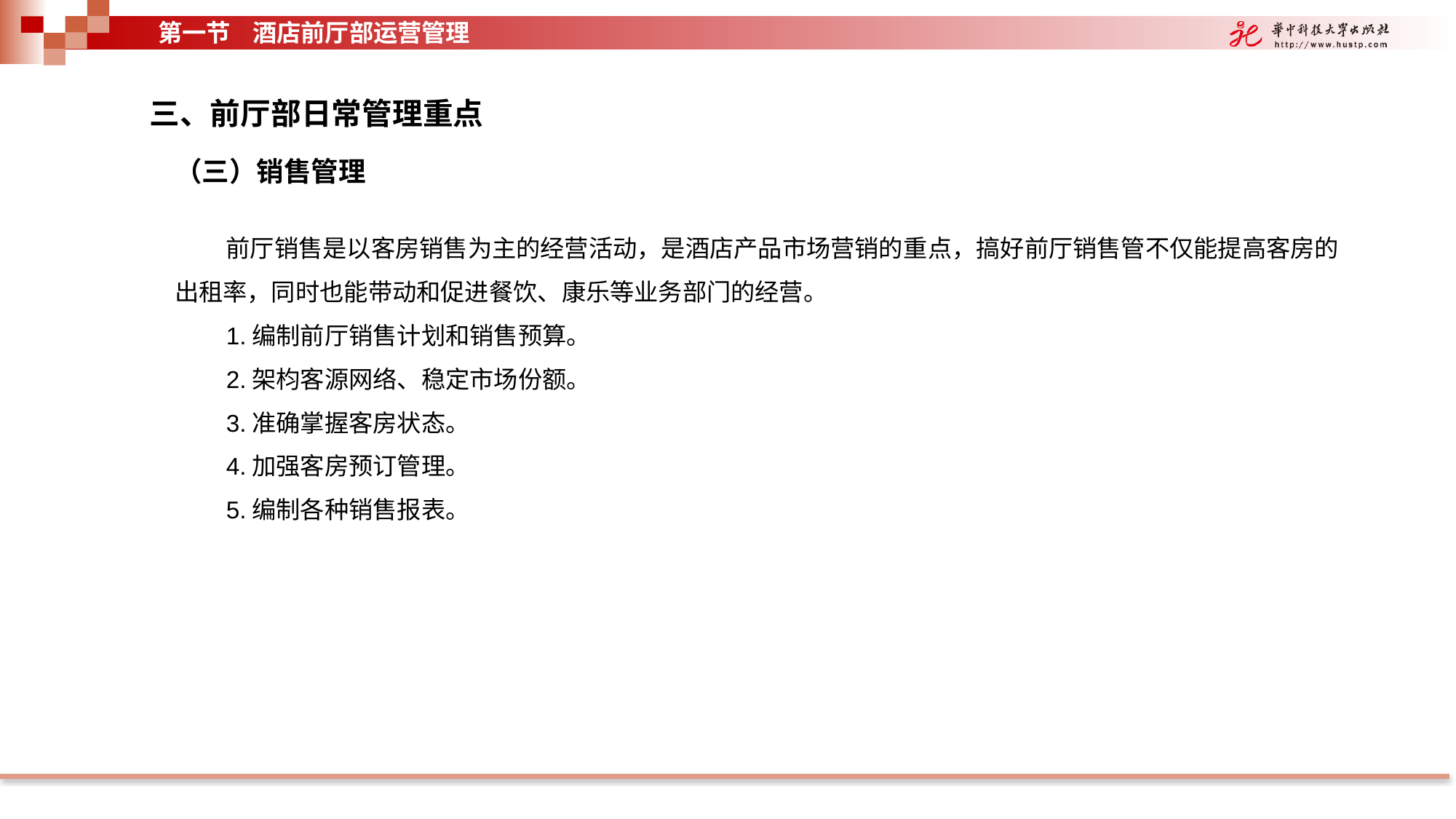

第一节    酒店前厅部运营管理
三、前厅部日常管理重点
（三）销售管理
前厅销售是以客房销售为主的经营活动，是酒店产品市场营销的重点，搞好前厅销售管不仅能提高客房的出租率，同时也能带动和促进餐饮、康乐等业务部门的经营。
1.编制前厅销售计划和销售预算。
2.架枃客源网络、稳定市场份额。
3.准确掌握客房状态。
4.加强客房预订管理。
5.编制各种销售报表。